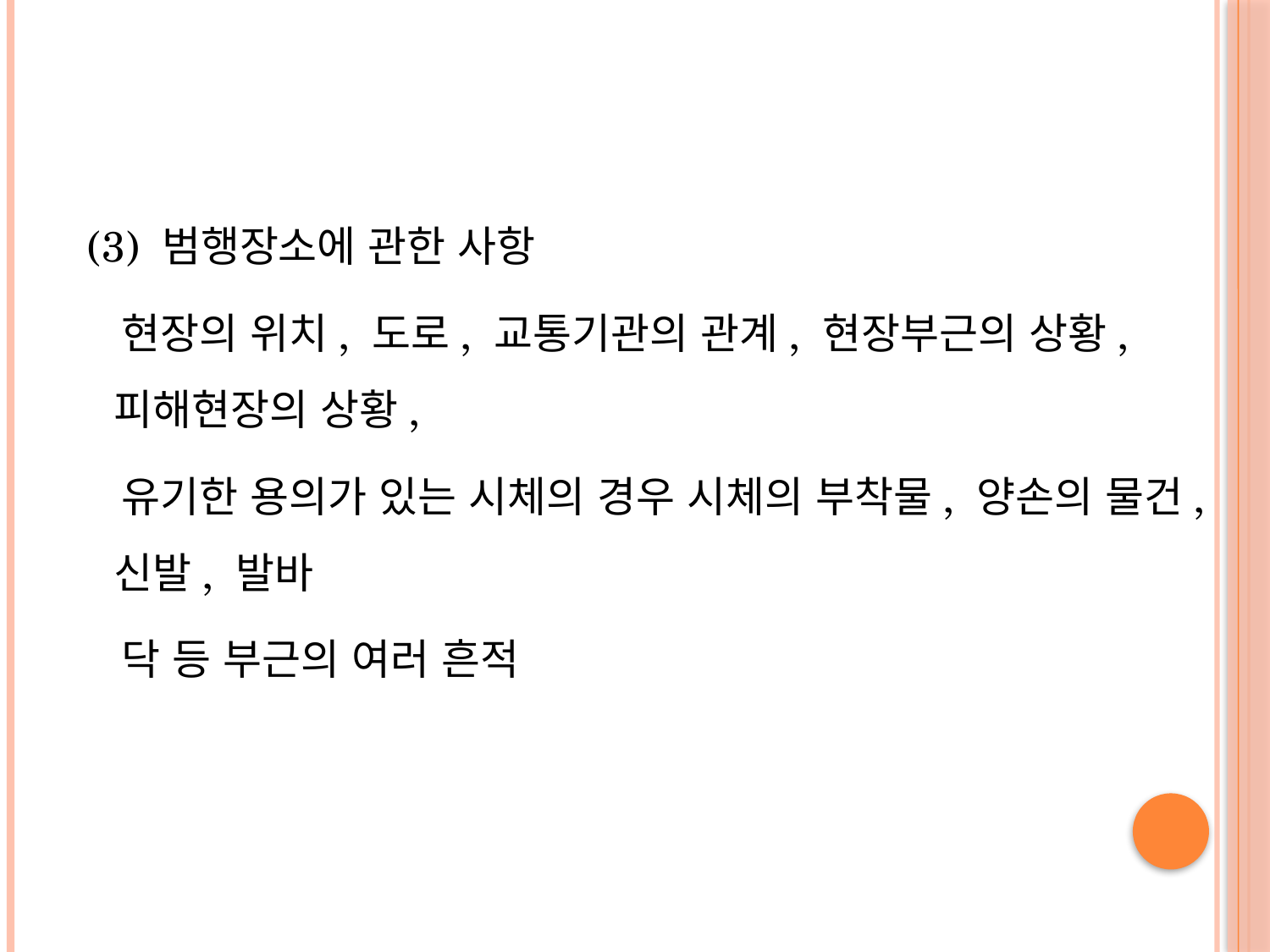

#
 (3) 범행장소에 관한 사항
   현장의 위치, 도로, 교통기관의 관계, 현장부근의 상황, 피해현장의 상황,
   유기한 용의가 있는 시체의 경우 시체의 부착물, 양손의 물건, 신발, 발바
   닥 등 부근의 여러 흔적